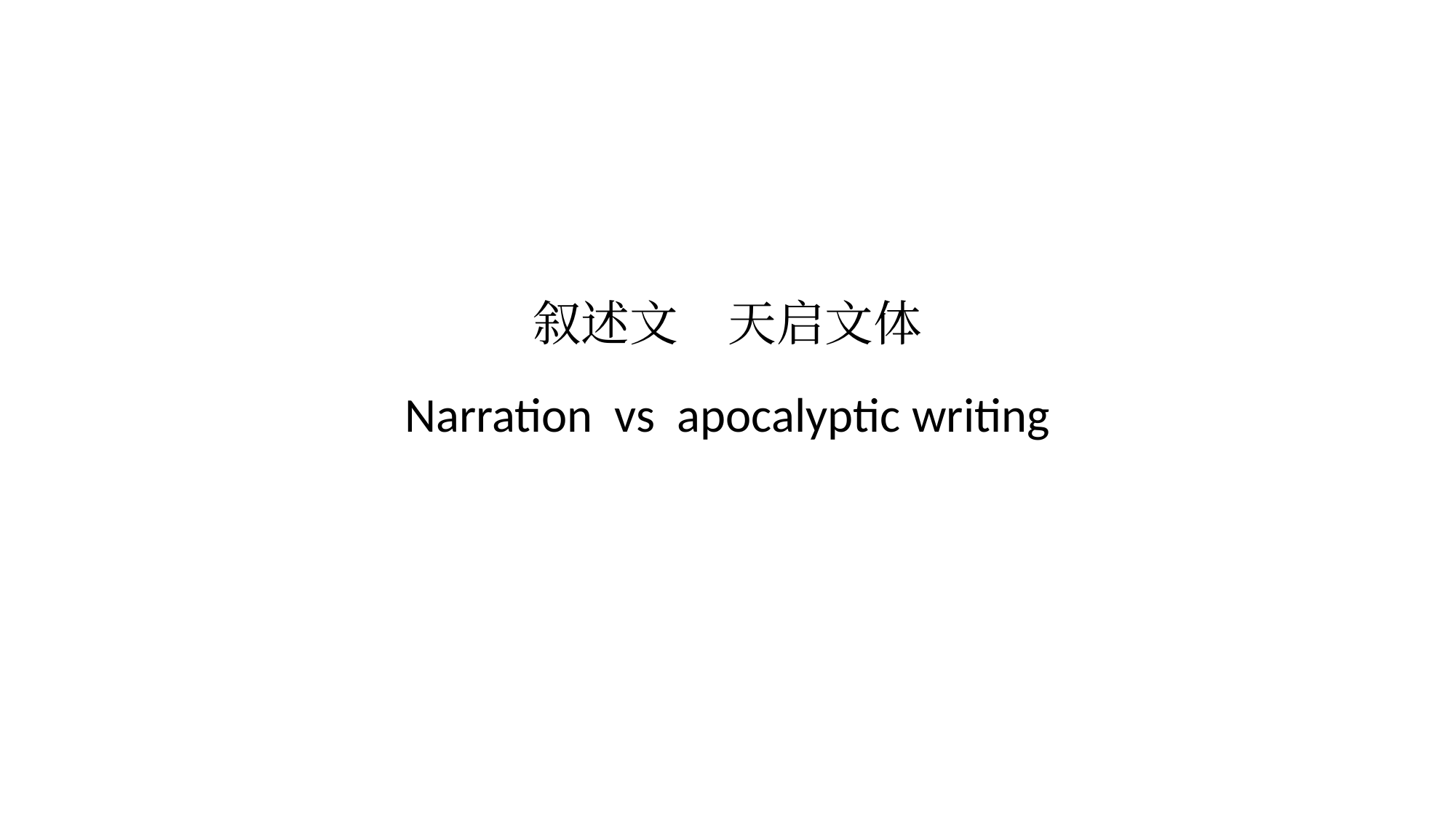

# 叙述文    天启文体 Narration  vs  apocalyptic writing